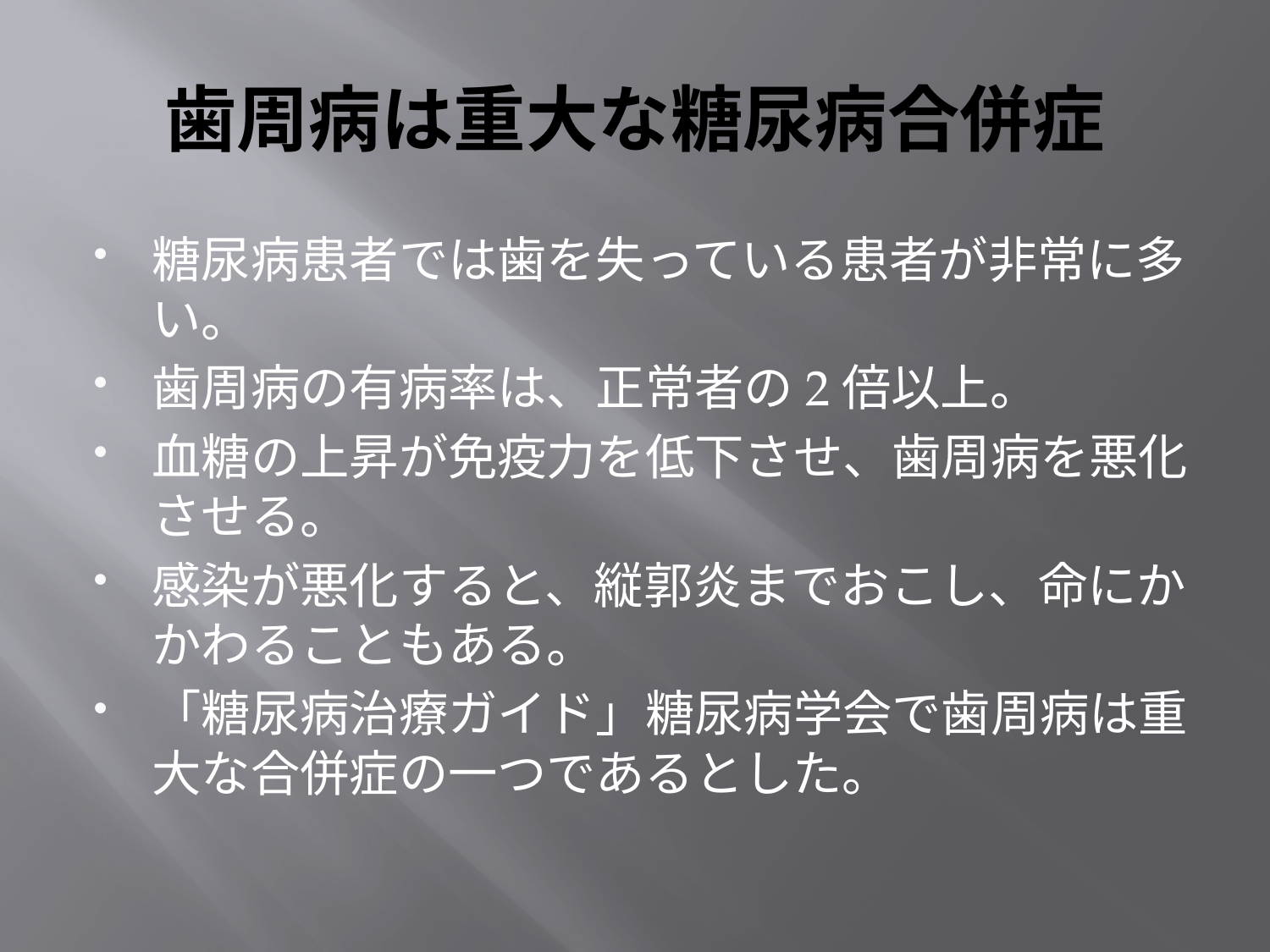

# 歯周病は重大な糖尿病合併症
糖尿病患者では歯を失っている患者が非常に多い。
歯周病の有病率は、正常者の2倍以上。
血糖の上昇が免疫力を低下させ、歯周病を悪化させる。
感染が悪化すると、縦郭炎までおこし、命にかかわることもある。
「糖尿病治療ガイド」糖尿病学会で歯周病は重大な合併症の一つであるとした。